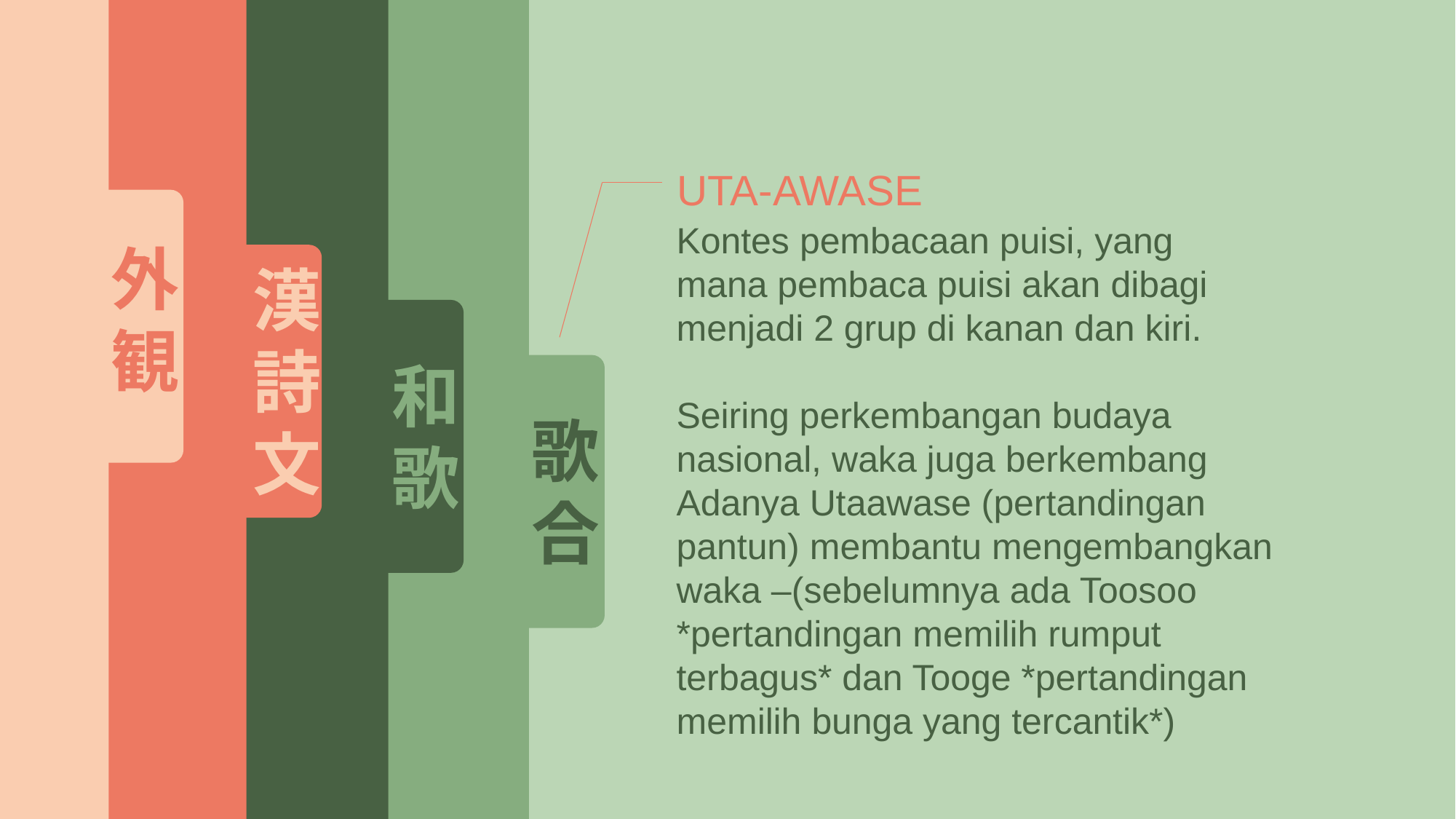

外観

漢詩文

和歌

歌合

UTA-AWASE
Kontes pembacaan puisi, yang mana pembaca puisi akan dibagi menjadi 2 grup di kanan dan kiri.

Seiring perkembangan budaya nasional, waka juga berkembang Adanya Utaawase (pertandingan pantun) membantu mengembangkan waka –(sebelumnya ada Toosoo *pertandingan memilih rumput terbagus* dan Tooge *pertandingan memilih bunga yang tercantik*)